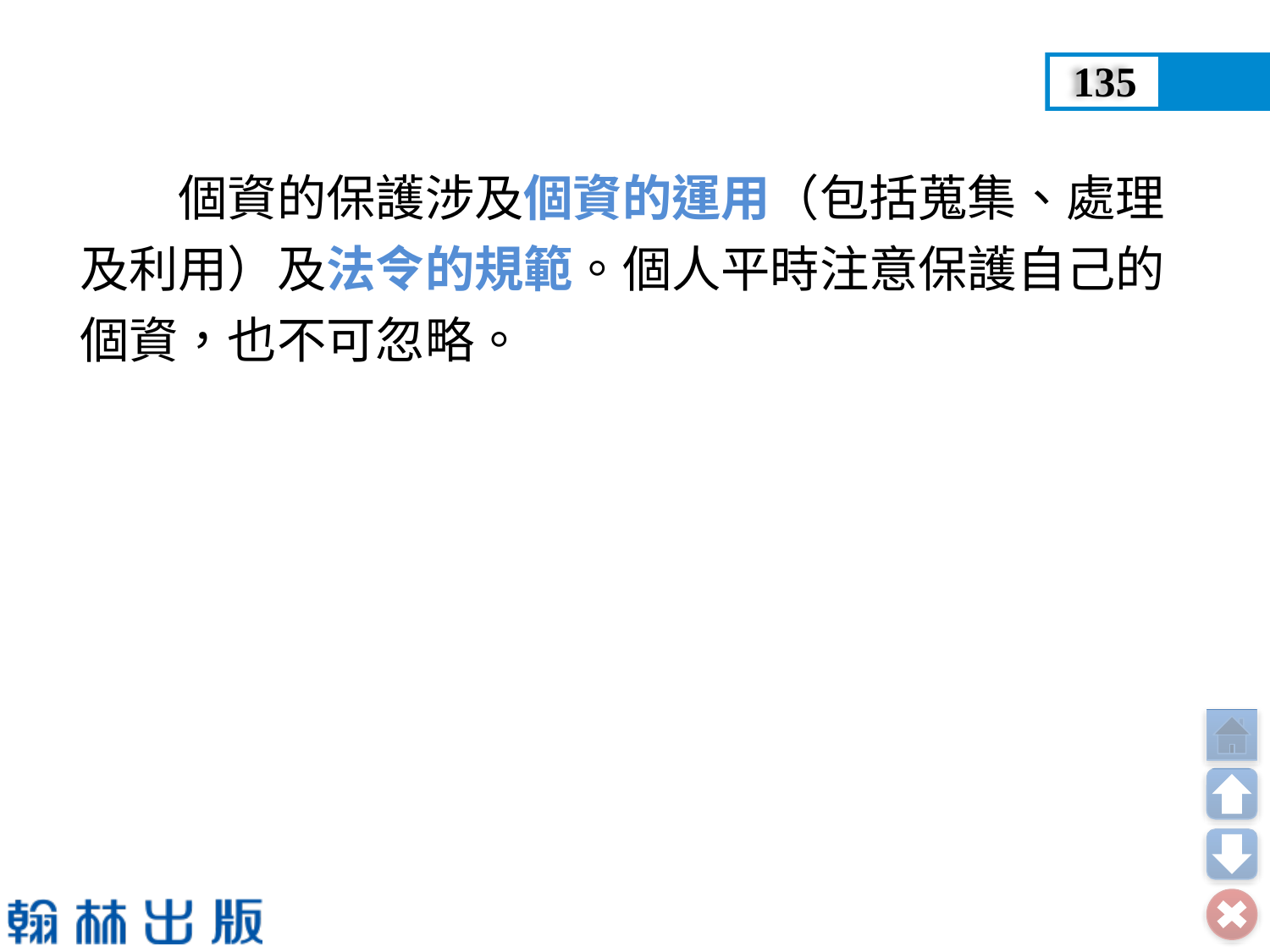

135
　　個資的保護涉及個資的運用（包括蒐集、處理及利用）及法令的規範。個人平時注意保護自己的個資，也不可忽略。